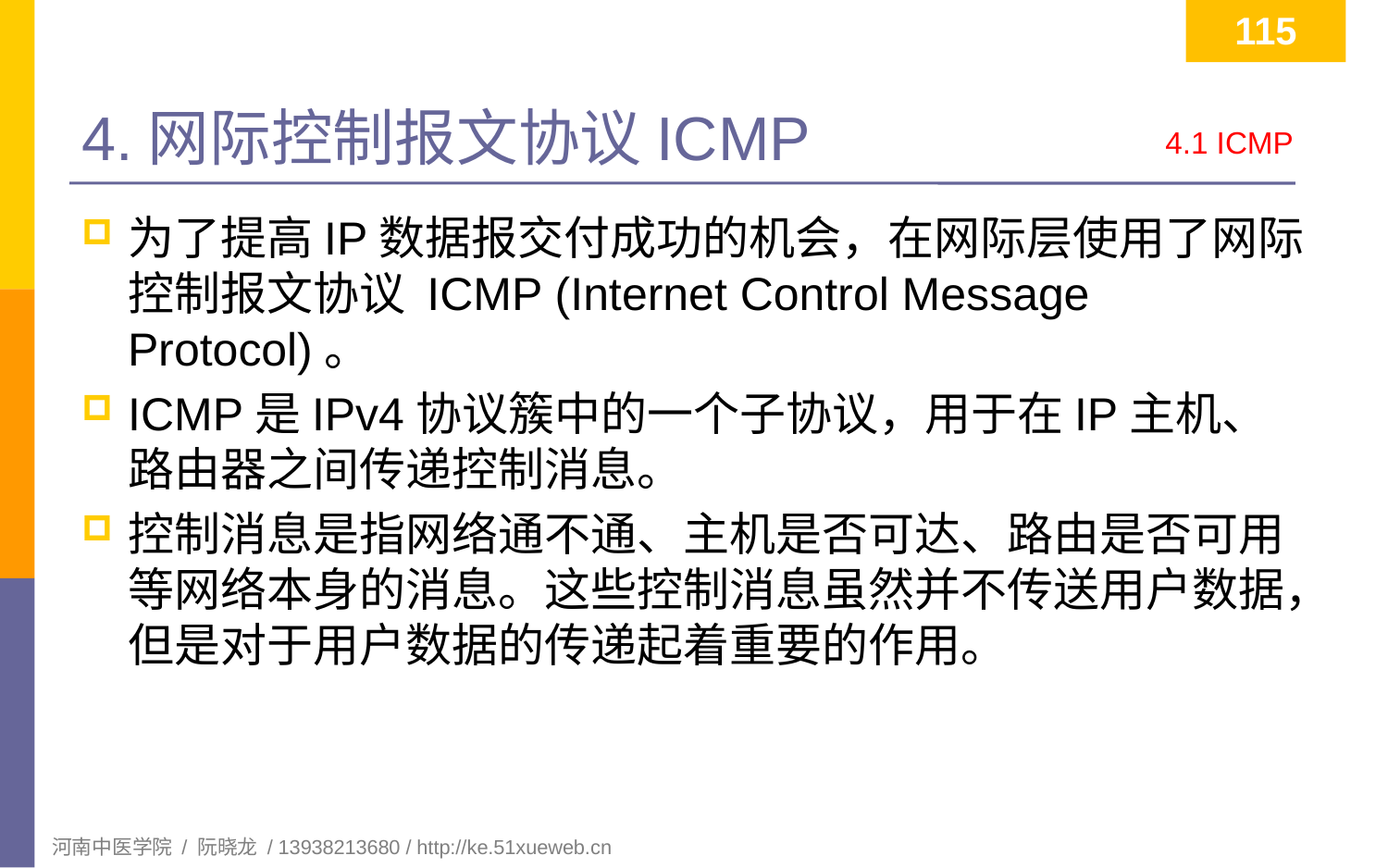

115
# 4.网际控制报文协议ICMP
4.1 ICMP
为了提高IP数据报交付成功的机会，在网际层使用了网际控制报文协议 ICMP (Internet Control Message Protocol)。
ICMP是IPv4协议簇中的一个子协议，用于在IP主机、路由器之间传递控制消息。
控制消息是指网络通不通、主机是否可达、路由是否可用等网络本身的消息。这些控制消息虽然并不传送用户数据，但是对于用户数据的传递起着重要的作用。